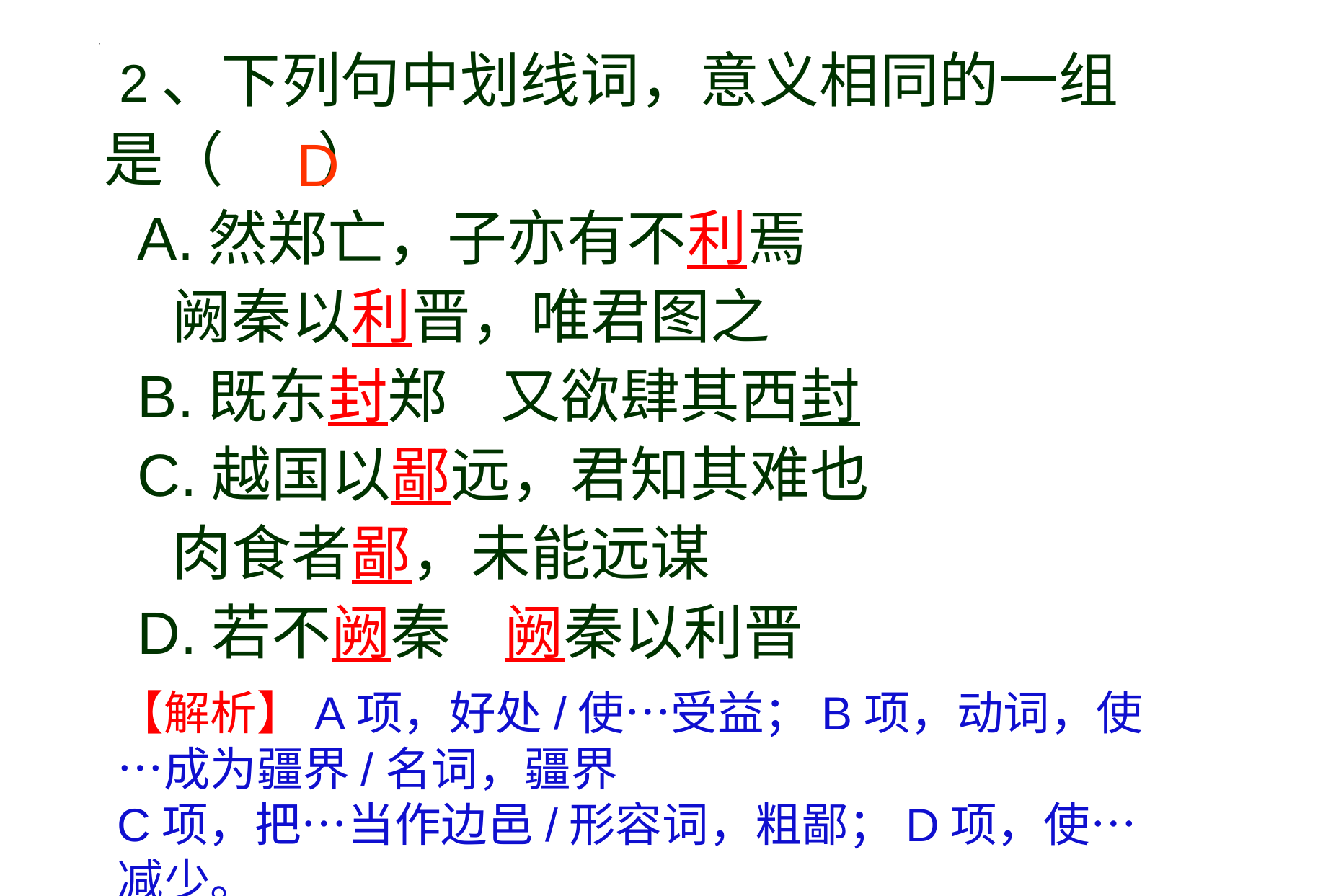

2、下列句中划线词，意义相同的一组是（       ）
  A.然郑亡，子亦有不利焉
    阙秦以利晋，唯君图之
  B.既东封郑    又欲肆其西封
  C.越国以鄙远，君知其难也
    肉食者鄙，未能远谋
  D.若不阙秦    阙秦以利晋
D
【解析】A项，好处/使…受益；B项，动词，使…成为疆界/名词，疆界
C项，把…当作边邑/形容词，粗鄙；D项，使…减少。